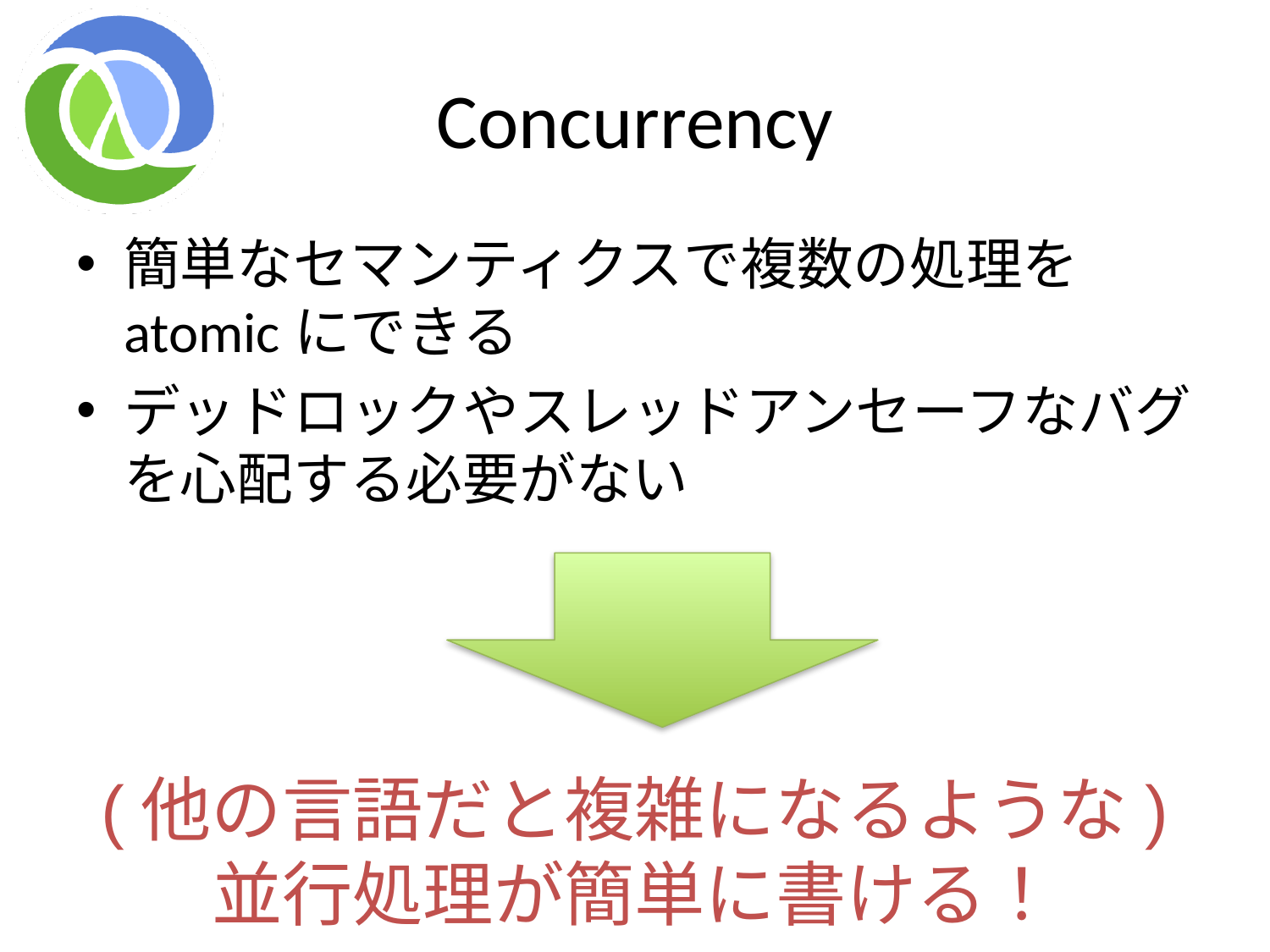

# Concurrency
簡単なセマンティクスで複数の処理をatomicにできる
デッドロックやスレッドアンセーフなバグを心配する必要がない

(他の言語だと複雑になるような)
並行処理が簡単に書ける！